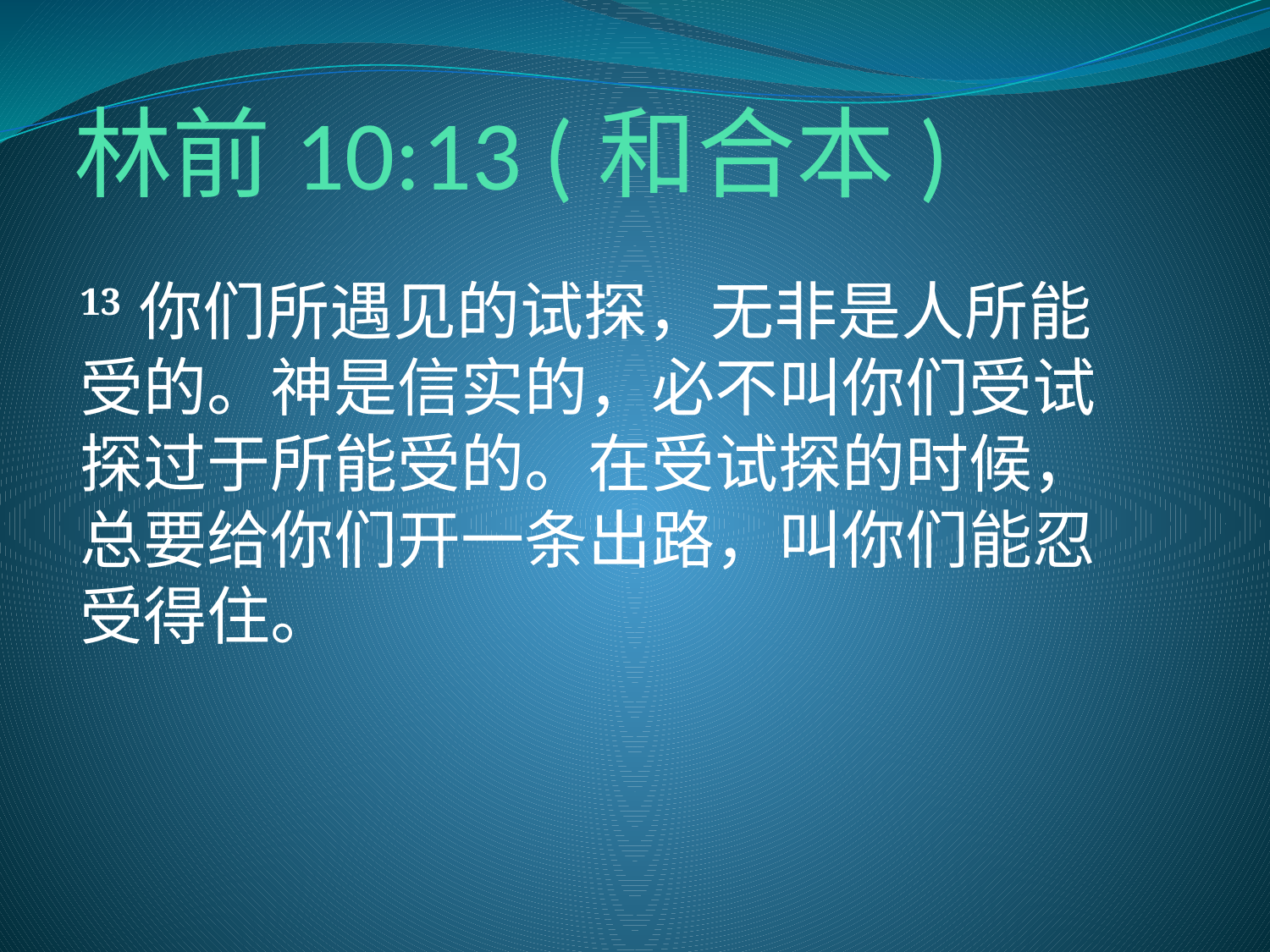

# 林前10:13 (和合本)
13 你们所遇见的试探，无非是人所能受的。神是信实的，必不叫你们受试探过于所能受的。在受试探的时候，总要给你们开一条出路，叫你们能忍受得住。